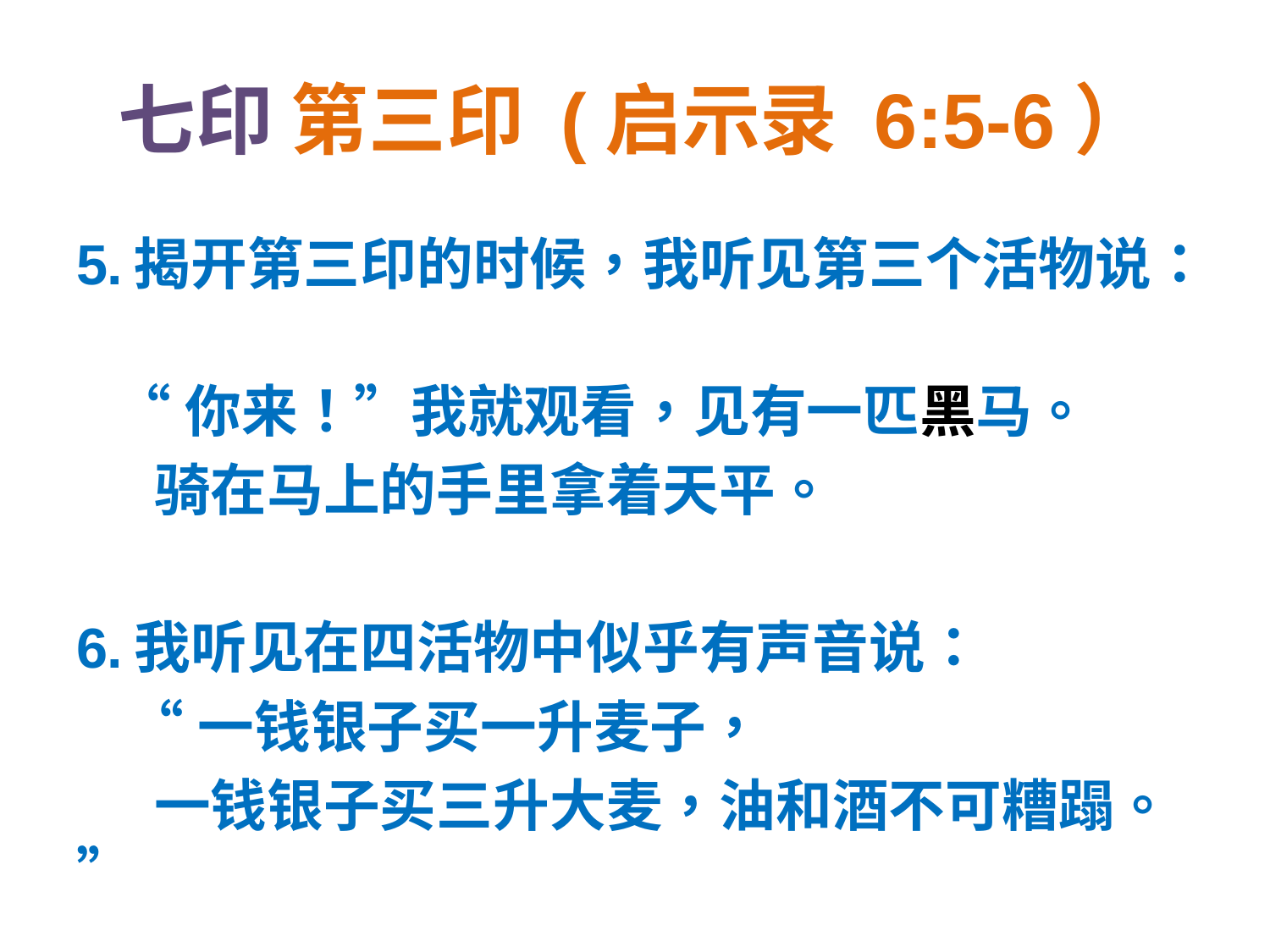

# 七印 第三印 (启示录 6:5-6）
5. 揭开第三印的时候，我听见第三个活物说：
   “你来！”我就观看，见有一匹黑马。
     骑在马上的手里拿着天平。

6. 我听见在四活物中似乎有声音说：
    “一钱银子买一升麦子，
     一钱银子买三升大麦，油和酒不可糟蹋。”